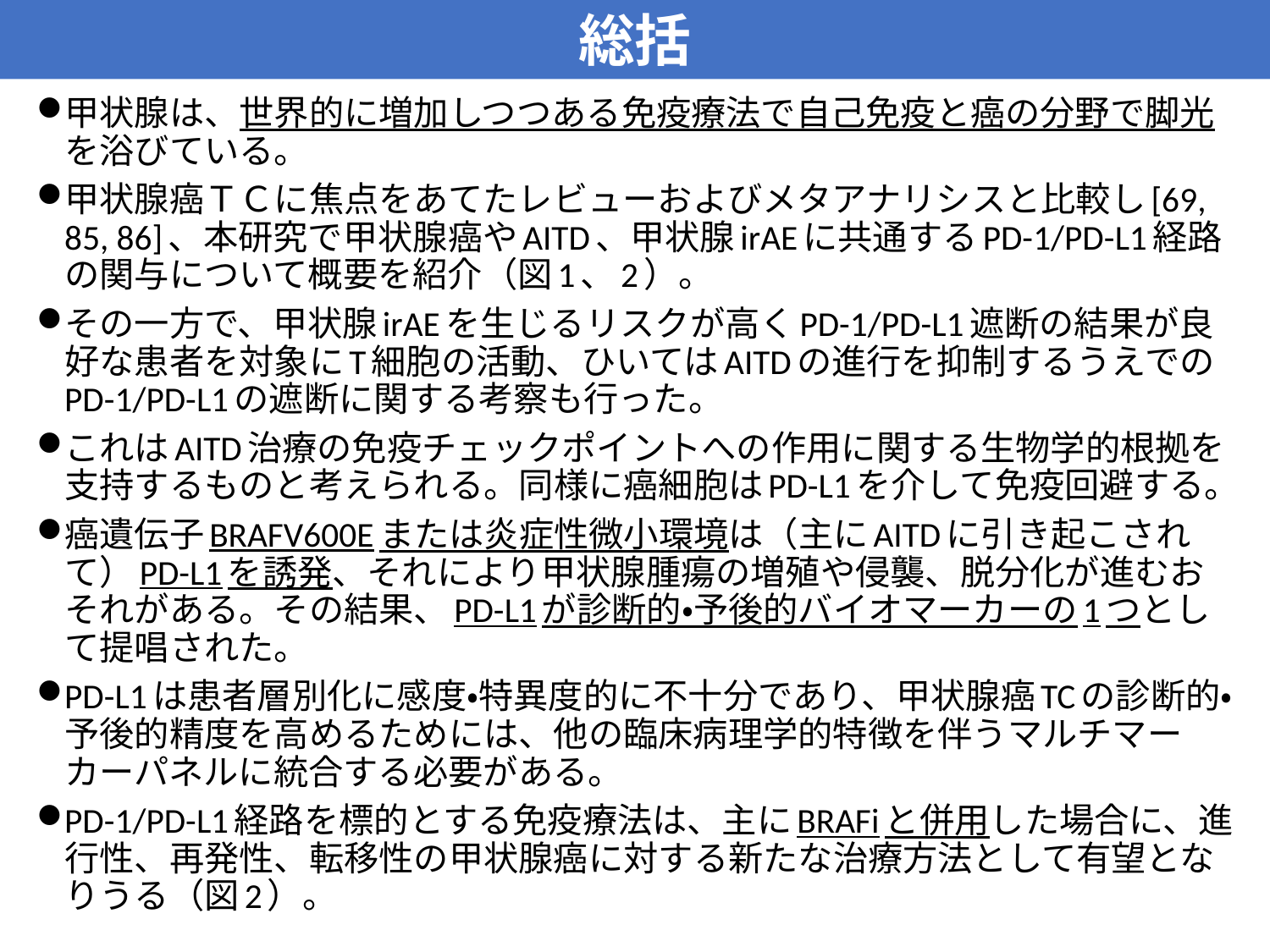

総括
甲状腺は、世界的に増加しつつある免疫療法で自己免疫と癌の分野で脚光を浴びている。
甲状腺癌ＴＣに焦点をあてたレビューおよびメタアナリシスと比較し[69, 85, 86]、本研究で甲状腺癌やAITD、甲状腺irAEに共通するPD-1/PD-L1経路の関与について概要を紹介（図1、2）。
その一方で、甲状腺irAEを生じるリスクが高くPD-1/PD-L1遮断の結果が良好な患者を対象にT細胞の活動、ひいてはAITDの進行を抑制するうえでのPD-1/PD-L1の遮断に関する考察も行った。
これはAITD治療の免疫チェックポイントへの作用に関する生物学的根拠を支持するものと考えられる。同様に癌細胞はPD-L1を介して免疫回避する。
癌遺伝子BRAFV600Eまたは炎症性微小環境は（主にAITDに引き起こされて）PD-L1を誘発、それにより甲状腺腫瘍の増殖や侵襲、脱分化が進むおそれがある。その結果、PD-L1が診断的・予後的バイオマーカーの1つとして提唱された。
PD-L1は患者層別化に感度・特異度的に不十分であり、甲状腺癌TCの診断的・予後的精度を高めるためには、他の臨床病理学的特徴を伴うマルチマーカーパネルに統合する必要がある。
PD-1/PD-L1経路を標的とする免疫療法は、主にBRAFiと併用した場合に、進行性、再発性、転移性の甲状腺癌に対する新たな治療方法として有望となりうる（図2）。